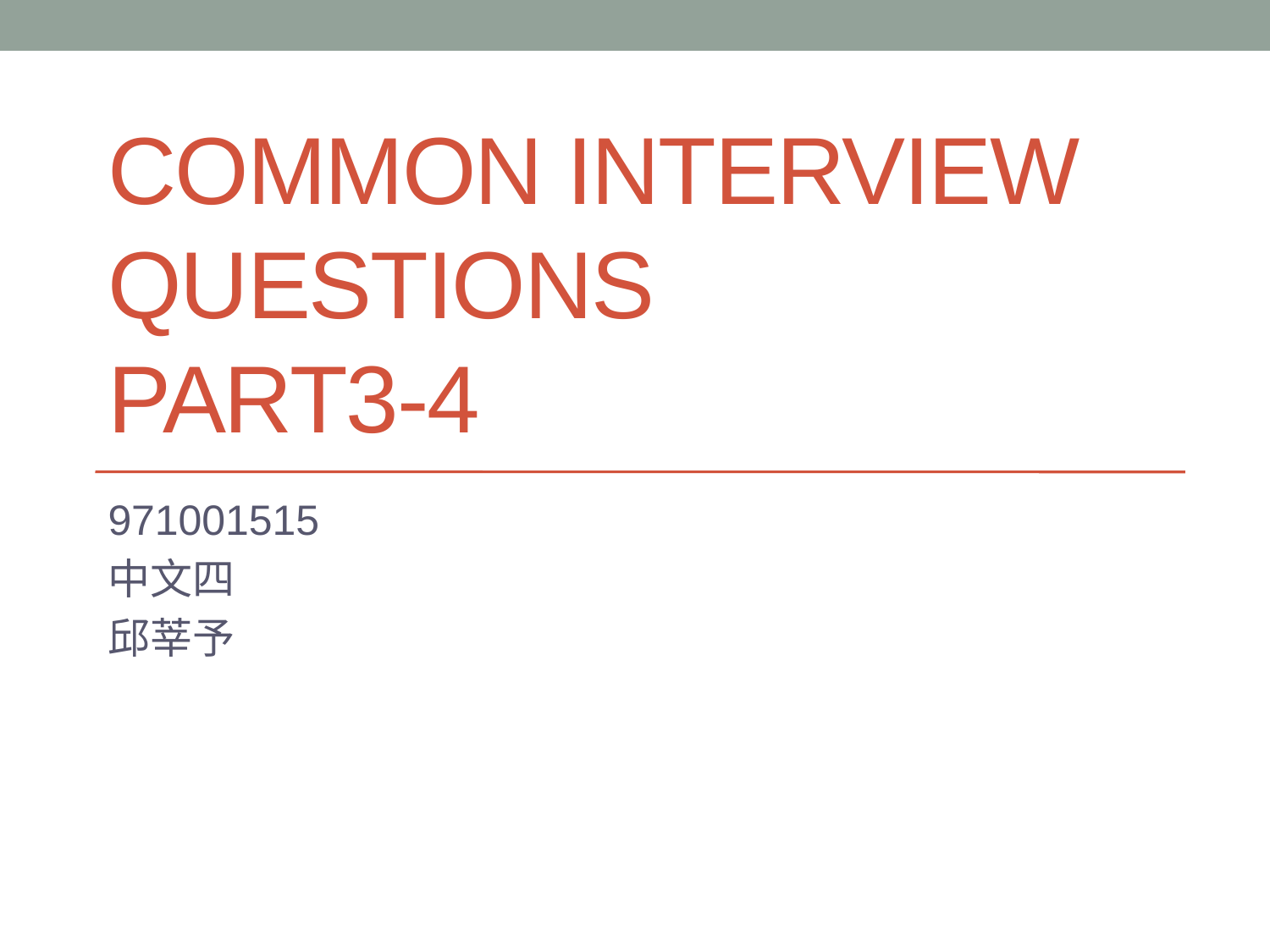

# Common Interview Questions Part3-4
971001515
中文四
邱莘予